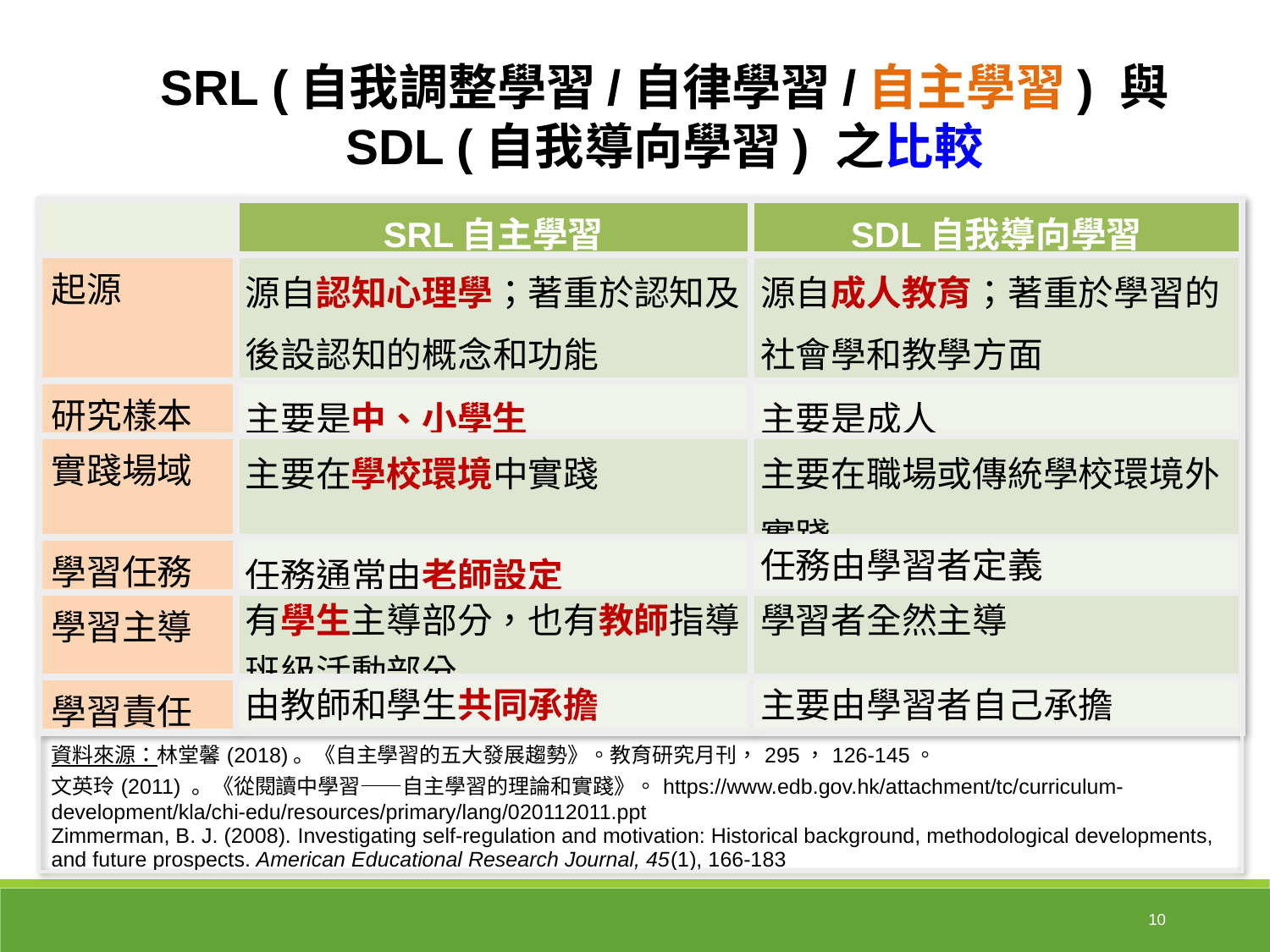

SRL (自我調整學習/自律學習/自主學習) 與
SDL (自我導向學習) 之比較
|  | SRL自主學習 | SDL自我導向學習 |
| --- | --- | --- |
| 起源 | 源自認知心理學；著重於認知及後設認知的概念和功能 | 源自成人教育；著重於學習的社會學和教學方面 |
| 研究樣本 | 主要是中、小學生 | 主要是成人 |
| 實踐場域 | 主要在學校環境中實踐 | 主要在職場或傳統學校環境外實踐 |
| 學習任務 | 任務通常由老師設定 | 任務由學習者定義 |
| 學習主導 | 有學生主導部分，也有教師指導、班級活動部分 | 學習者全然主導 |
| 學習責任 | 由教師和學生共同承擔 | 主要由學習者自己承擔 |
| 資料來源：林堂馨(2018)。《自主學習的五大發展趨勢》。教育研究月刊，295，126-145。 文英玲(2011) 。《從閱讀中學習——自主學習的理論和實踐》。https://www.edb.gov.hk/attachment/tc/curriculum-development/kla/chi-edu/resources/primary/lang/020112011.ppt Zimmerman, B. J. (2008). Investigating self-regulation and motivation: Historical background, methodological developments, and future prospects. American Educational Research Journal, 45(1), 166-183 |  |  |
10